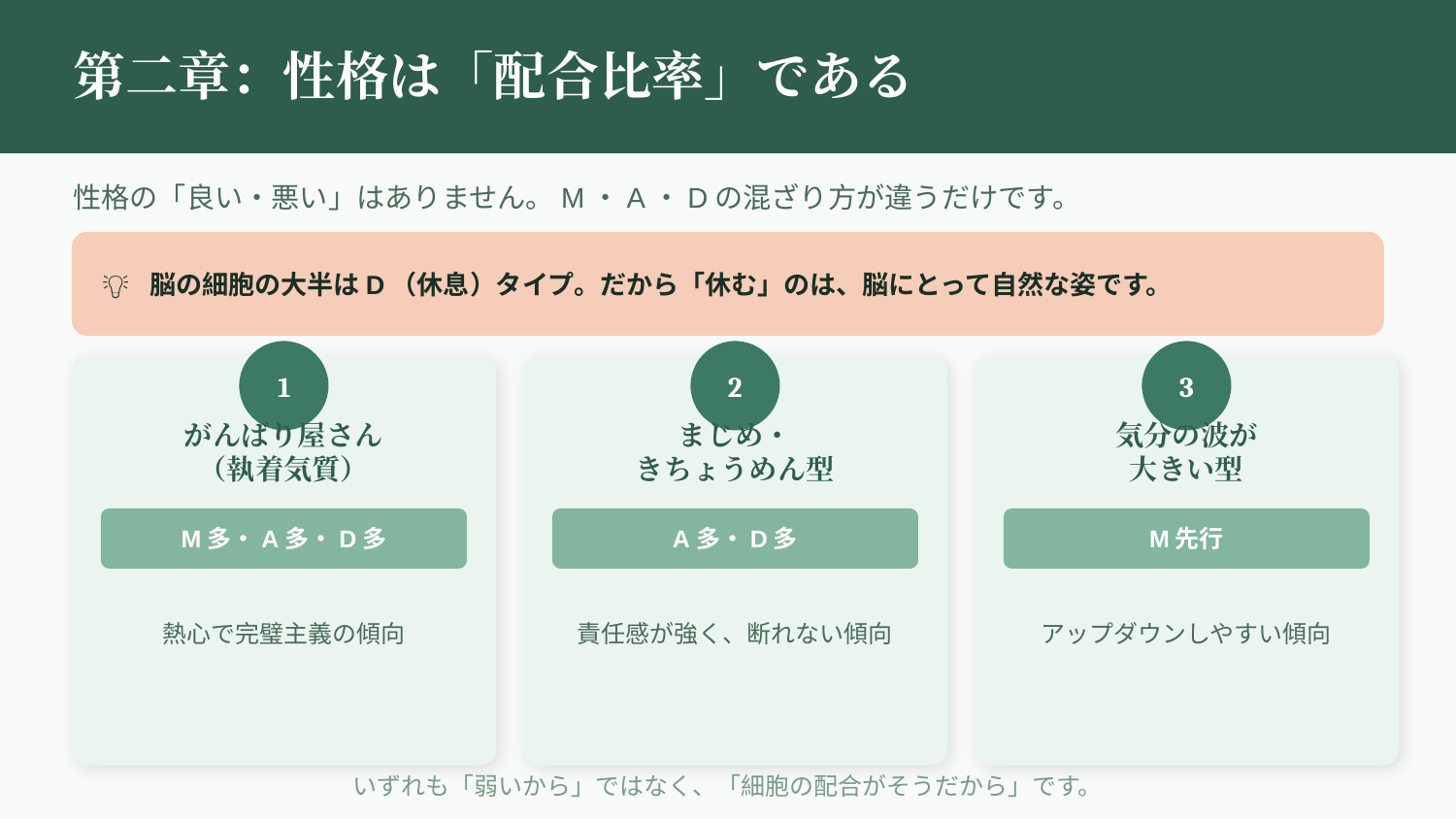

第二章：性格は「配合比率」である
性格の「良い・悪い」はありません。M・A・Dの混ざり方が違うだけです。

💡  脳の細胞の大半はD（休息）タイプ。だから「休む」のは、脳にとって自然な姿です。

1

2

3

がんばり屋さん
（執着気質）
まじめ・
きちょうめん型
気分の波が
大きい型

M多・A多・D多

A多・D多

M先行
熱心で完璧主義の傾向
責任感が強く、断れない傾向
アップダウンしやすい傾向
いずれも「弱いから」ではなく、「細胞の配合がそうだから」です。